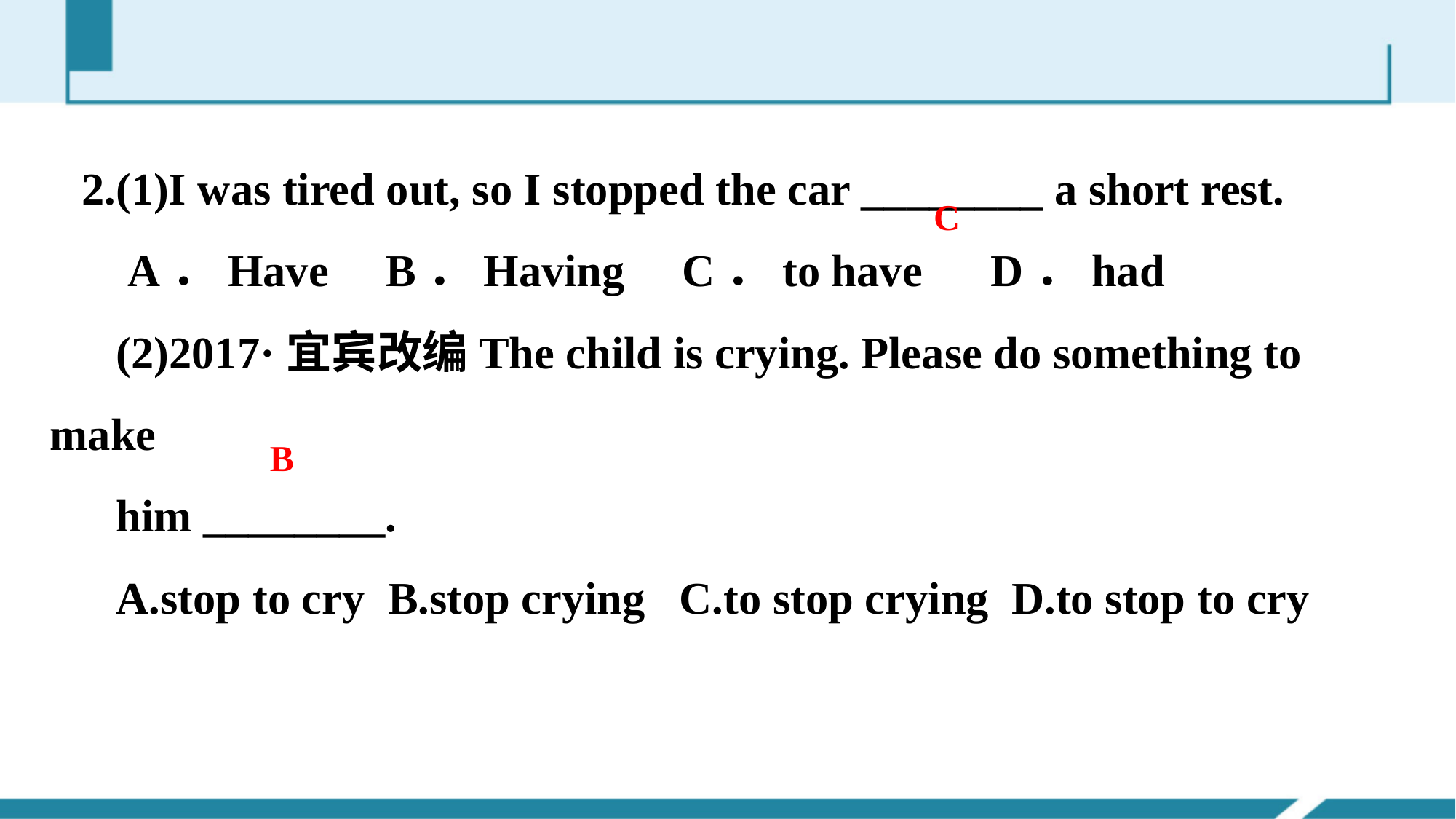

2.(1)I was tired out, so I stopped the car ________ a short rest.
    A．Have     B．Having     C．to have      D．had
   (2)2017·宜宾改编The child is crying. Please do something to make
   him ________.
   A.stop to cry  B.stop crying   C.to stop crying  D.to stop to cry
C
B